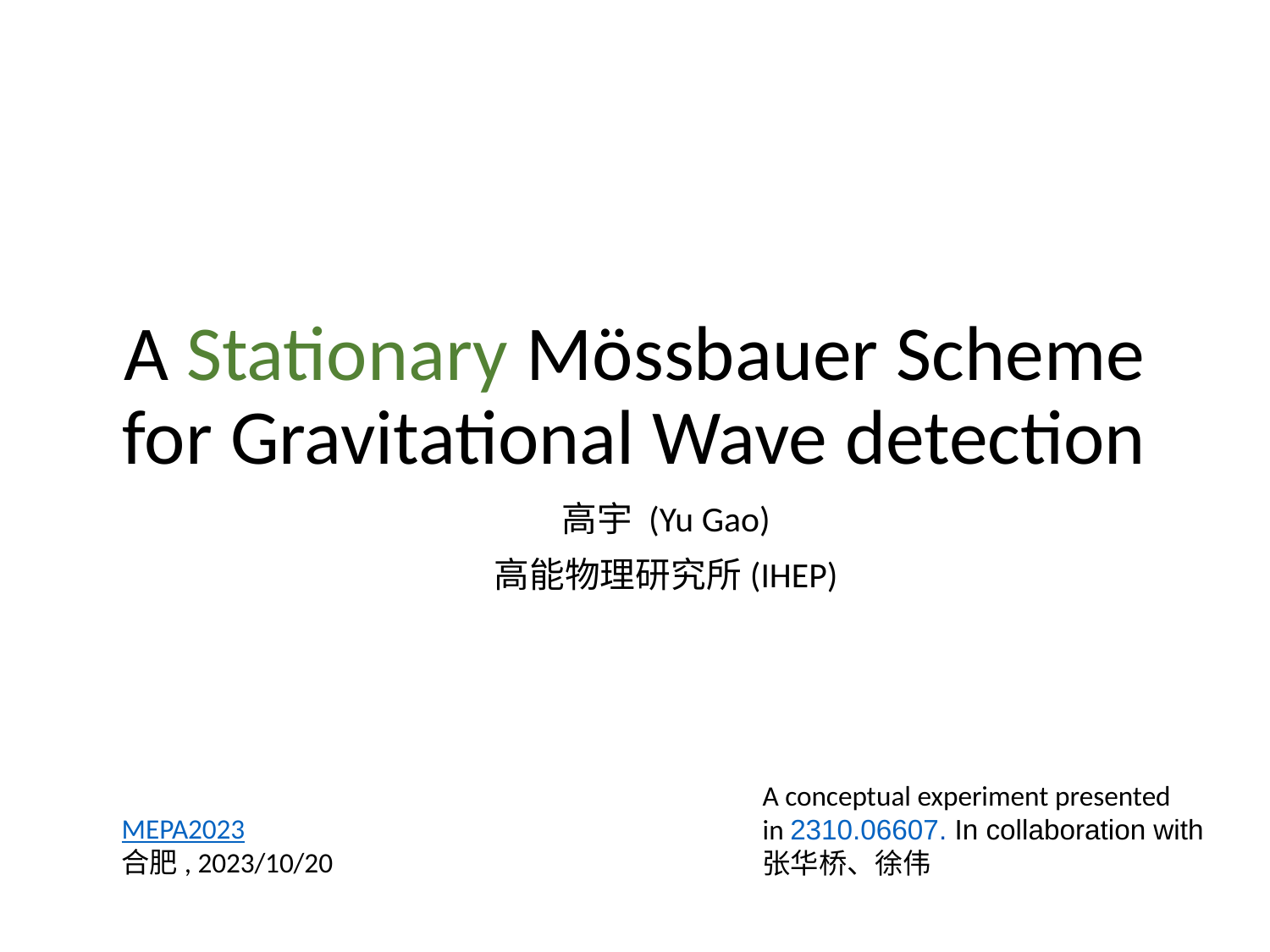

# A Stationary Mössbauer Scheme for Gravitational Wave detection
高宇 (Yu Gao)
高能物理研究所(IHEP)
A conceptual experiment presented
in 2310.06607. In collaboration with
张华桥、徐伟
MEPA2023
合肥, 2023/10/20